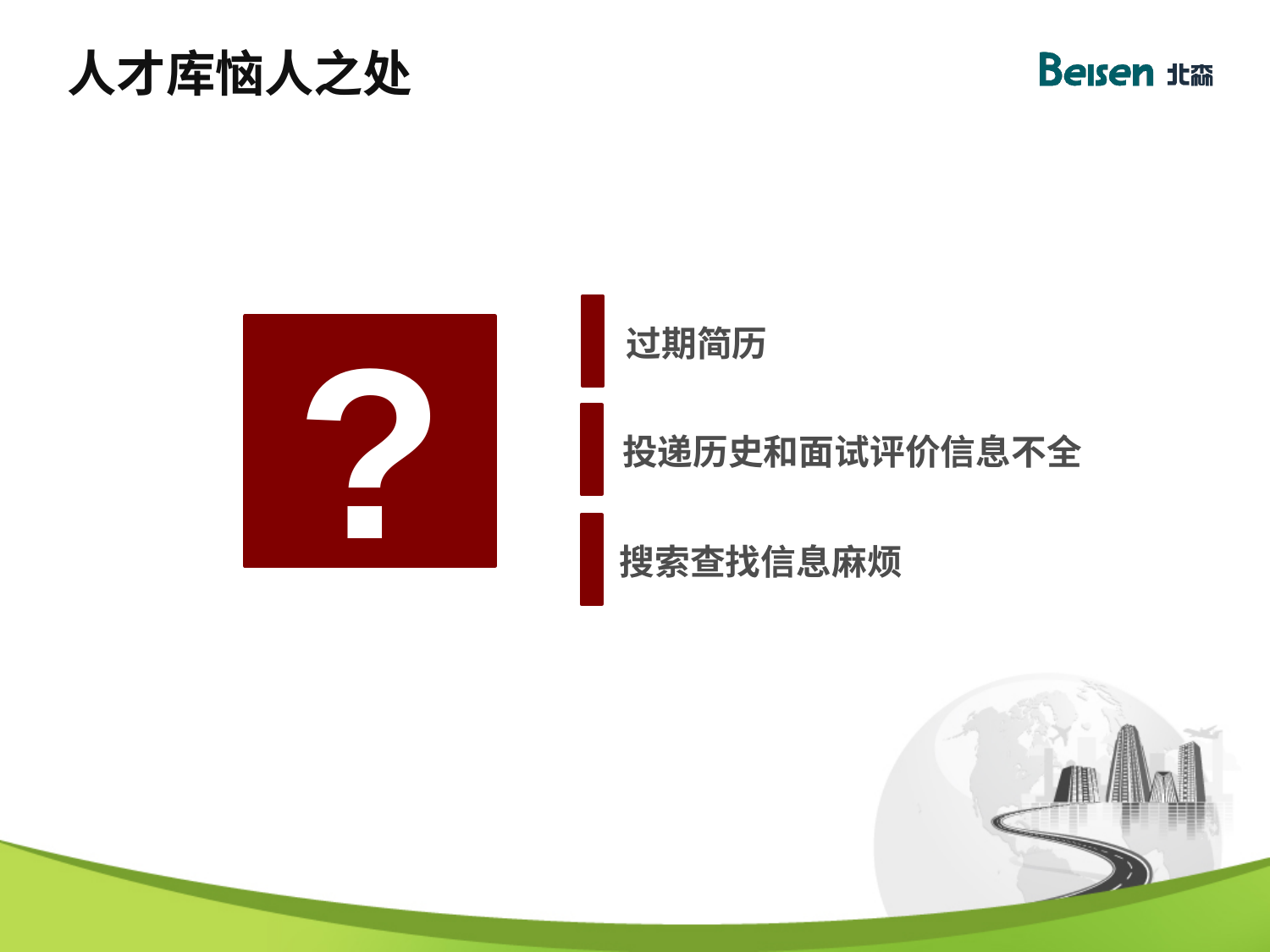

# 人才库恼人之处

 过期简历
?

 投递历史和面试评价信息不全

搜索查找信息麻烦